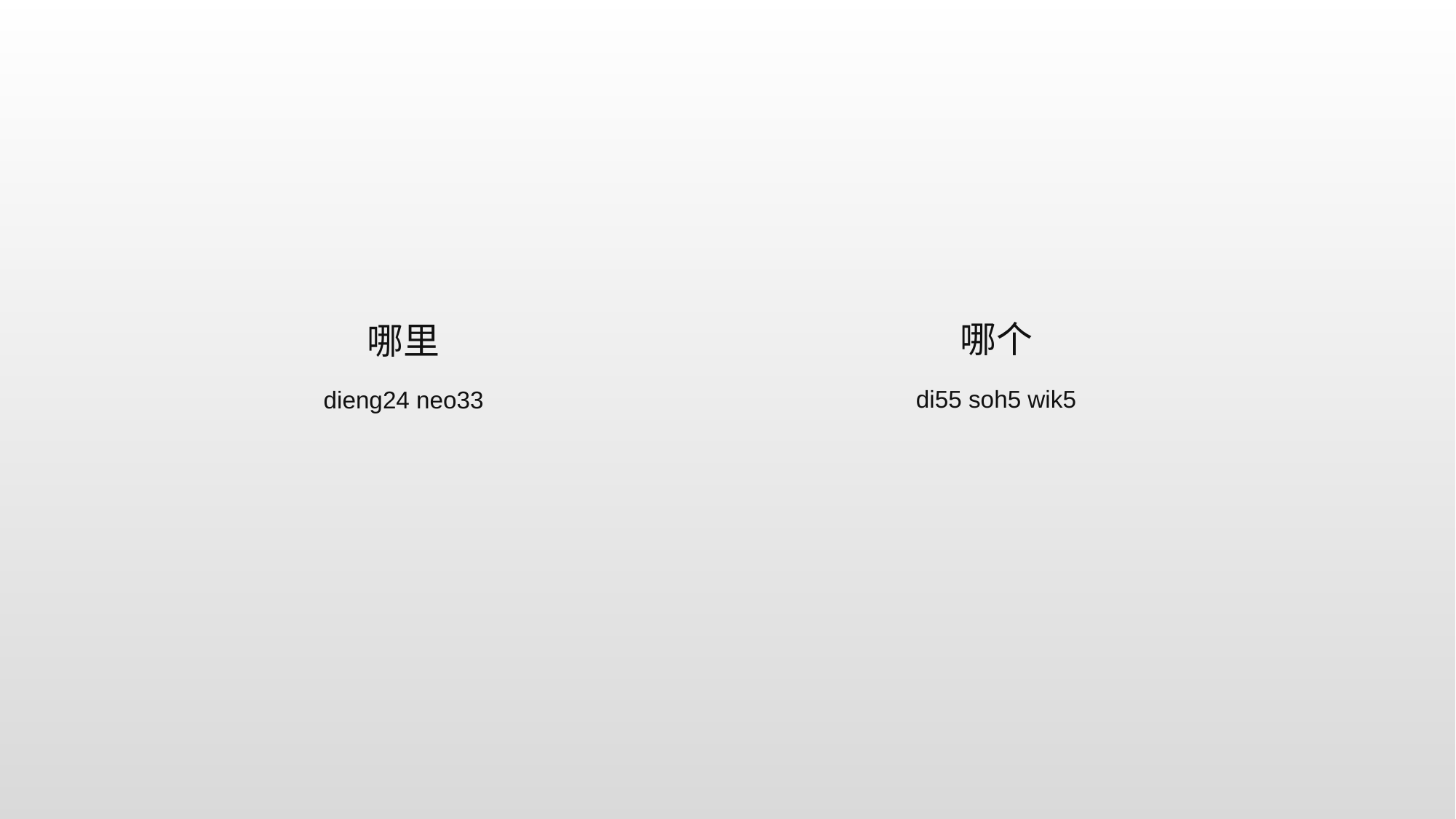

哪个
di55 soh5 wik5
哪里
dieng24 neo33